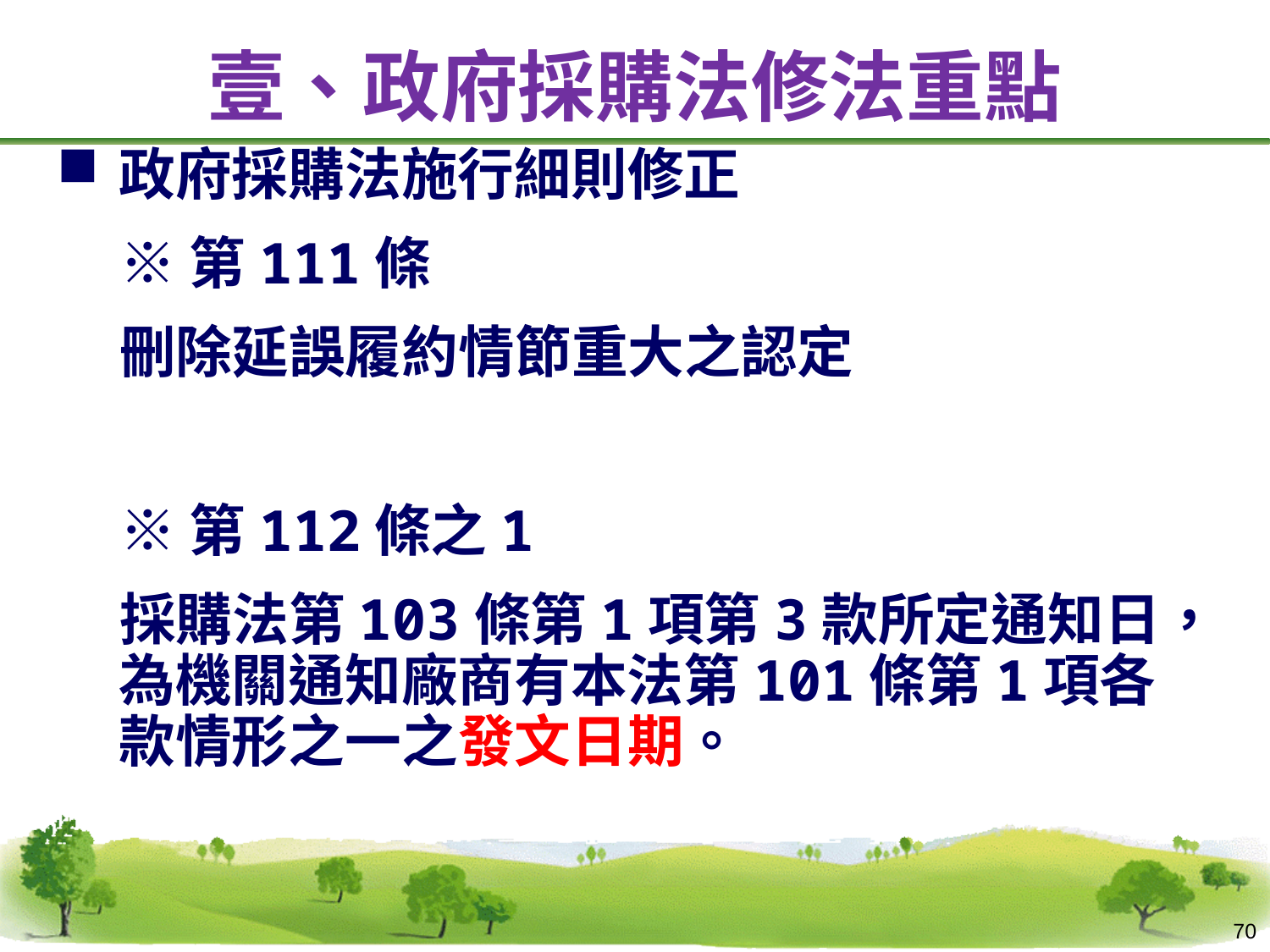

# 壹、政府採購法修法重點
政府採購法施行細則修正
※第111條
刪除延誤履約情節重大之認定

※第112條之1
採購法第103條第1項第3款所定通知日，為機關通知廠商有本法第101條第1項各款情形之一之發文日期。
70